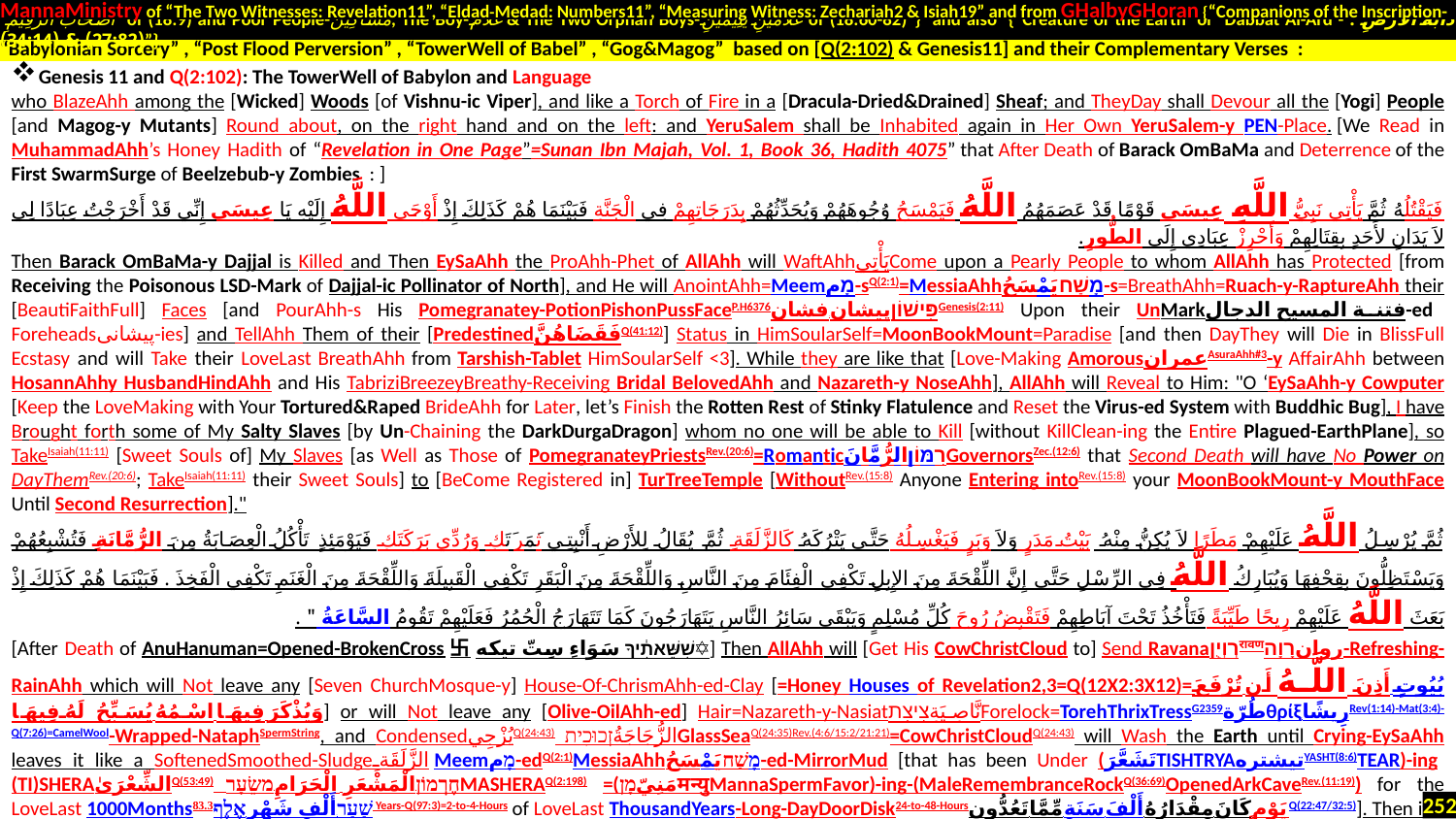

MannaMinistry of “The Two Witnesses: Revelation11”, “Eldad-Medad: Numbers11”, “Measuring Witness: Zechariah2 & Isiah19” and from GHalbyGHoran {“Companions of the Inscription-
 أَصْحَابَ الرَّقِيمِ  of (18:9) and Poor People-مَسَاكِينَ, The Boy-غُلَامُ & The Two Orphan Boys-غُلَامَيْنِ يَتِيمَيْنِ of (18:60-82)”}  and also  {“Creature of the Earth  or  Dabbat Al-Ard - دَابَّةُ الْأَرْضِ : (27:82) & (34:14)”}
.
Genesis 11 and Q(2:102): The TowerWell of Babylon and Language
who BlazeAhh among the [Wicked] Woods [of Vishnu-ic Viper], and like a Torch of Fire in a [Dracula-Dried&Drained] Sheaf; and TheyDay shall Devour all the [Yogi] People [and Magog-y Mutants] Round about, on the right hand and on the left: and YeruSalem shall be Inhabited again in Her Own YeruSalem-y PEN-Place. [We Read in MuhammadAhh’s Honey Hadith of “Revelation in One Page”=Sunan Ibn Majah, Vol. 1, Book 36, Hadith 4075” that After Death of Barack OmBaMa and Deterrence of the First SwarmSurge of Beelzebub-y Zombies  : ]
فَيَقْتُلُهُ ثُمَّ يَأْتِي نَبِيُّ اللَّهِ عِيسَى قَوْمًا قَدْ عَصَمَهُمُ اللَّهُ فَيَمْسَحُ وُجُوهَهُمْ وَيُحَدِّثُهُمْ بِدَرَجَاتِهِمْ فِي الْجَنَّةِ فَبَيْنَمَا هُمْ كَذَلِكَ إِذْ أَوْحَى اللَّهُ إِلَيْهِ يَا عِيسَى إِنِّي قَدْ أَخْرَجْتُ عِبَادًا لِي لاَ يَدَانِ لأَحَدٍ بِقِتَالِهِمْ وَأَحْرِزْ عِبَادِي إِلَى الطُّورِ‏.
Then Barack OmBaMa-y Dajjal is Killed and Then EySaAhh the ProAhh-Phet of AllAhh will WaftAhhيَأْتِيCome upon a Pearly People to whom AllAhh has Protected [from Receiving the Poisonous LSD-Mark of Dajjal-ic Pollinator of North], and He will AnointAhh=Meemמָم-sQ(2:1)=MessiaAhhמָשַׁחيَمْسَحُ-s=BreathAhh=Ruach-y-RaptureAhh their [BeautiFaithFull] Faces [and PourAhh-s His Pomegranatey-PotionPishonPussFaceP.H6376פִּישׁוֹןپیشان.فشانGenesis(2:11) Upon their UnMarkفتنة المسيح الدجال-ed Foreheadsپیشانی-ies] and TellAhh Them of their [PredestinedفَقَضَاهُنَّQ(41:12)] Status in HimSoularSelf=MoonBookMount=Paradise [and then DayThey will Die in BlissFull Ecstasy and will Take their LoveLast BreathAhh from Tarshish-Tablet HimSoularSelf <3]. While they are like that [Love-Making AmorousعمرانAsuraAhh#3-y AffairAhh between HosannAhhy HusbandHindAhh and His TabriziBreezeyBreathy-Receiving Bridal BelovedAhh and Nazareth-y NoseAhh], AllAhh will Reveal to Him: "O ‘EySaAhh-y Cowputer [Keep the LoveMaking with Your Tortured&Raped BrideAhh for Later, let’s Finish the Rotten Rest of Stinky Flatulence and Reset the Virus-ed System with Buddhic Bug], I have Brought forth some of My Salty Slaves [by Un-Chaining the DarkDurgaDragon] whom no one will be able to Kill [without KillClean-ing the Entire Plagued-EarthPlane], so TakeIsaiah(11:11) [Sweet Souls of] My Slaves [as Well as Those of PomegranateyPriestsRev.(20:6)=RomanticרִמּוֹןالرُّمَّانَGovernorsZec.(12:6) that Second Death will have No Power on DayThemRev.(20:6); TakeIsaiah(11:11) their Sweet Souls] to [BeCome Registered in] TurTreeTemple [WithoutRev.(15:8) Anyone Entering intoRev.(15:8) your MoonBookMount-y MouthFace Until Second Resurrection]."
ثُمَّ يُرْسِلُ اللَّهُ عَلَيْهِمْ مَطَرًا لاَ يُكِنُّ مِنْهُ بَيْتُ مَدَرٍ وَلاَ وَبَرٍ فَيَغْسِلُهُ حَتَّى يَتْرُكَهُ كَالزَّلَقَةِ ثُمَّ يُقَالُ لِلأَرْضِ أَنْبِتِي ثَمَرَتَكِ وَرُدِّي بَرَكَتَكِ فَيَوْمَئِذٍ تَأْكُلُ الْعِصَابَةُ مِنَ الرُّمَّانَةِ فَتُشْبِعُهُمْ وَيَسْتَظِلُّونَ بِقِحْفِهَا وَيُبَارِكُ اللَّهُ فِي الرِّسْلِ حَتَّى إِنَّ اللِّقْحَةَ مِنَ الإِبِلِ تَكْفِي الْفِئَامَ مِنَ النَّاسِ وَاللِّقْحَةَ مِنَ الْبَقَرِ تَكْفِي الْقَبِيلَةَ وَاللِّقْحَةَ مِنَ الْغَنَمِ تَكْفِي الْفَخِذَ ‏.‏ فَبَيْنَمَا هُمْ كَذَلِكَ إِذْ بَعَثَ اللَّهُ عَلَيْهِمْ رِيحًا طَيِّبَةً فَتَأْخُذُ تَحْتَ آبَاطِهِمْ فَتَقْبِضُ رُوحَ كُلِّ مُسْلِمٍ وَيَبْقَى سَائِرُ النَّاسِ يَتَهَارَجُونَ كَمَا تَتَهَارَجُ الْحُمُرُ فَعَلَيْهِمْ تَقُومُ السَّاعَةُ ‏"‏ ‏.
[After Death of AnuHanuman=Opened-BrokenCross卐שִׁשֵּׁאתִ֔יךָ سَوَاءِ سِتّ تیکه✡] Then AllAhh will [Get His CowChristCloud to] Send Ravanaרְוְיֻןरावणروانרָוָה-Refreshing-RainAhh which will Not leave any [Seven ChurchMosque-y] House-Of-ChrismAhh-ed-Clay [=Honey Houses of Revelation2,3=Q(12X2:3X12)=بُيُوتٍ أَذِنَ اللَّـهُ أَن تُرْفَعَ وَيُذْكَرَ فِيهَا اسْمُهُ يُسَبِّحُ لَهُ فِيهَا] or will Not leave any [Olive-OilAhh-ed] Hair=Nazareth-y-NasiatنَّاصِيَةِצִיצִתForelock=TorehThrixTressG2359طُرّةθρίξ.رِيشًاRev(1:14)-Mat(3:4)-Q(7:26)=CamelWool-Wrapped-NataphSpermString, and CondensedيُزْجِيQ(24:43) الزُّجَاجَةُזְכוּכִיתGlassSeaQ(24:35)Rev.(4:6/15:2/21:21)=CowChristCloudQ(24:43) will Wash the Earth until Crying-EySaAhh leaves it like a SoftenedSmoothed-Sludgeالزَّلَقَةِ Meemמָم-edQ(2:1)MessiaAhhמָשַׁחيَمْسَحُ-ed-MirrorMud [that has been Under (تَشَعَّرَTISHTRYAتیشترهYASHT(8:6)TEAR)-ing (TI)SHERAالشِّعْرَىٰQ(53:49) חֶרְמוֹן.الْمَشْعَرِ الْحَرَامِ.משֵׂעָרMASHERAQ(2:198) =(مَنِيّמָןमन्युMannaSpermFavor)-ing-(MaleRemembranceRockQ(36:69)OpenedArkCaveRev.(11:19)) for the LoveLast 1000Monthsשַׁעַר.أَلْفِ شَهْرٍ אֶלֶף83.3 Years-Q(97:3)=2-to-4-Hours of LoveLast ThousandYears-Long-DayDoorDisk24-to-48-Hoursيَوْمٍ كَانَ مِقْدَارُهُ أَلْفَ سَنَةٍ مِّمَّا تَعُدُّونQ(22:47/32:5)]. Then it’ll be Said to the [RainAhh-ed] Earth: "Bring Forth your [Weed&Wheat-y] FruitsGen(1:11) and Bring Upppp your RoseAhh-y-Blessing={HolyHoneyAhhعَسَلٍ مُّصَفًّىQ(47:15)-That-(BarakH1288بُورِكَבָרַךְQ(27:9)بَارَكْنَاQ(17:1)BarukH1288בָּרוּך.وَجَعَلَنِي مُبَارَكًاQ(♥19:31♥)-AllAhh-ing)Gen.(2:11)-HoneyBEEالنَّحْلِQ(16:68)-Had-Pouredيَخْرُجُ مِن بُطُونِهَاQ(16:69)-Into-(SophiaSaphahShaphatSpeakH8193,99-G4678σοφίαשָׁפַטشِفَاءٌשָׂפָהQ(10:57/16:69/17:82/41:44))-ed-HeartPitchersالثَّمَرَاتِQ(16:69)}."
“Babylonian Sorcery” , “Post Flood Perversion” , “TowerWell of Babel” , “Gog&Magog”  based on [Q(2:102) & Genesis11] and their Complementary Verses  :
252